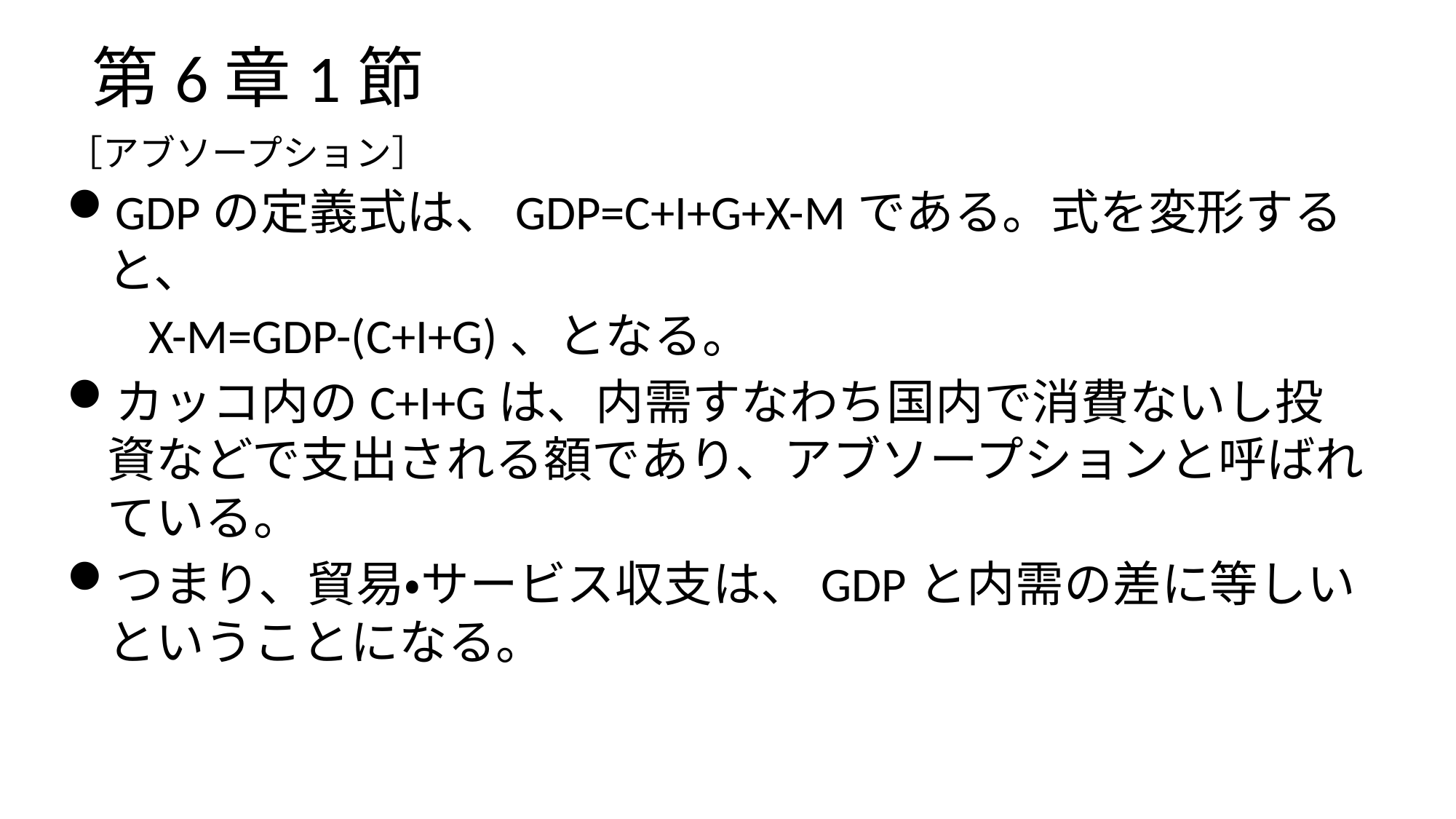

# 第6章1節
［アブソープション］
GDPの定義式は、GDP=C+I+G+X-Mである。式を変形すると、
　  X-M=GDP-(C+I+G)、となる。
カッコ内のC+I+Gは、内需すなわち国内で消費ないし投資などで支出される額であり、アブソープションと呼ばれている。
つまり、貿易・サービス収支は、GDPと内需の差に等しいということになる。